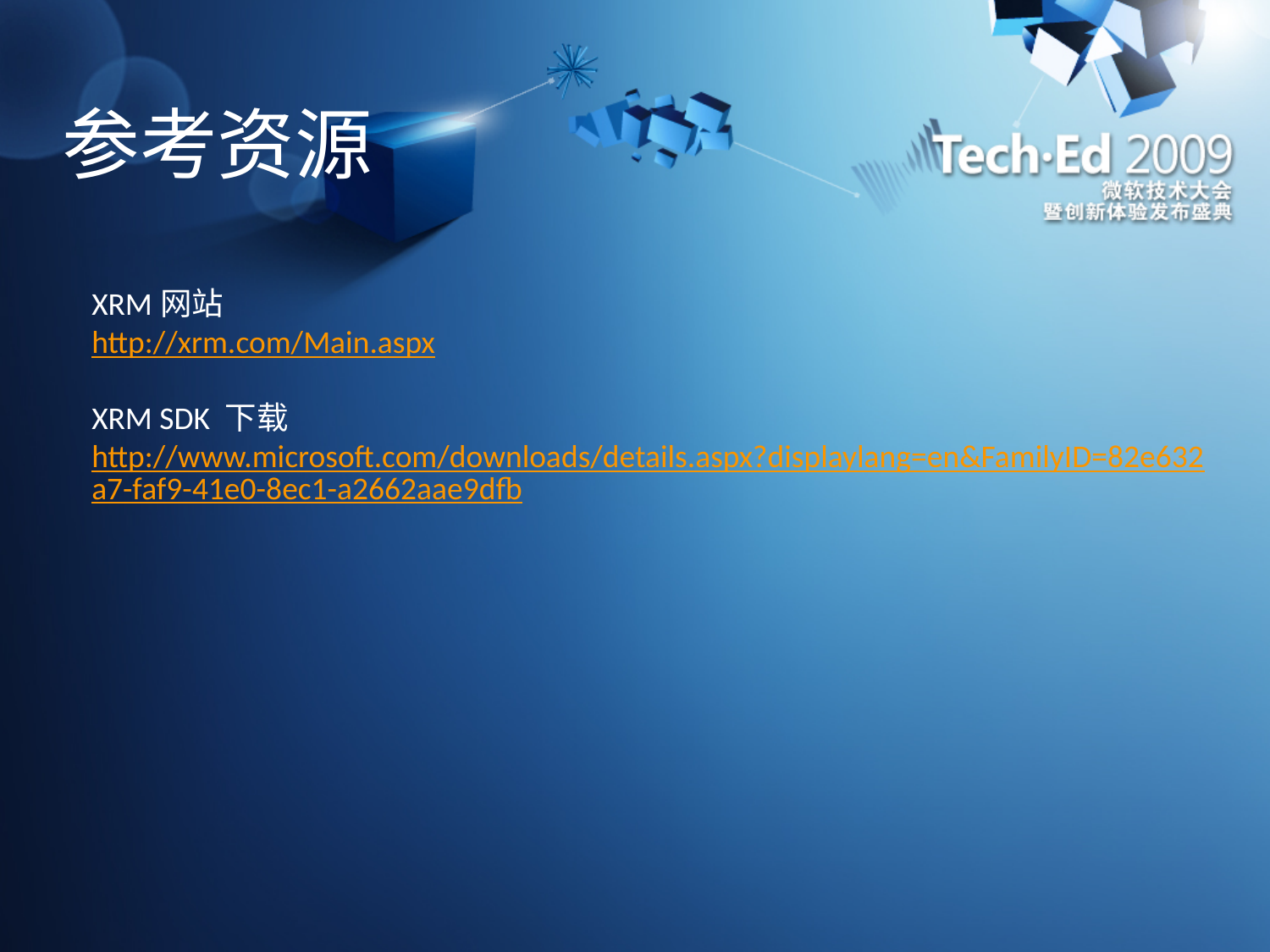

# 参考资源
XRM网站
http://xrm.com/Main.aspx

XRM SDK 下载
http://www.microsoft.com/downloads/details.aspx?displaylang=en&FamilyID=82e632a7-faf9-41e0-8ec1-a2662aae9dfb